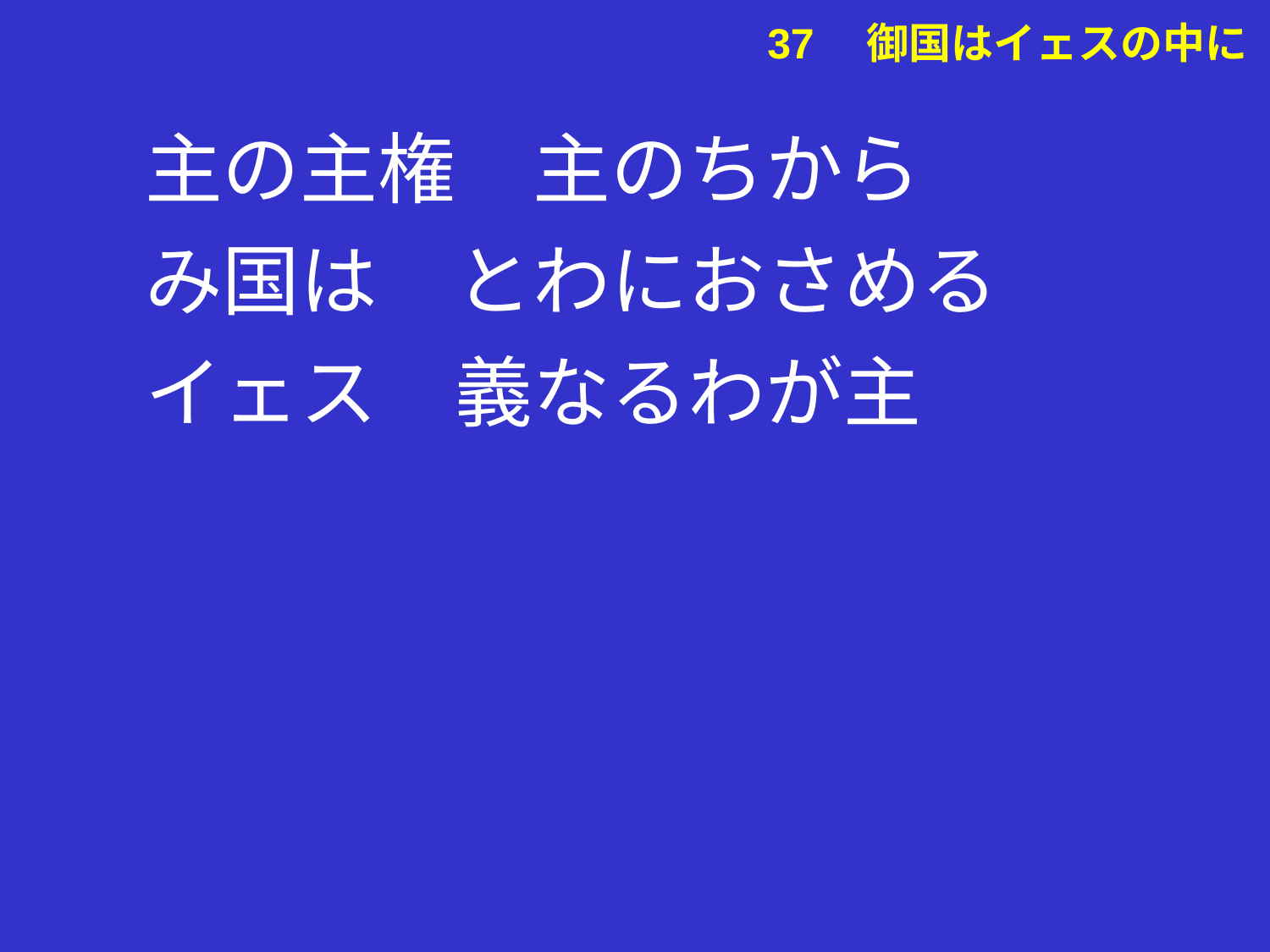

主の主権　主のちから
み国は　とわにおさめる
イェス　義なるわが主
# 37　御国はイェスの中に